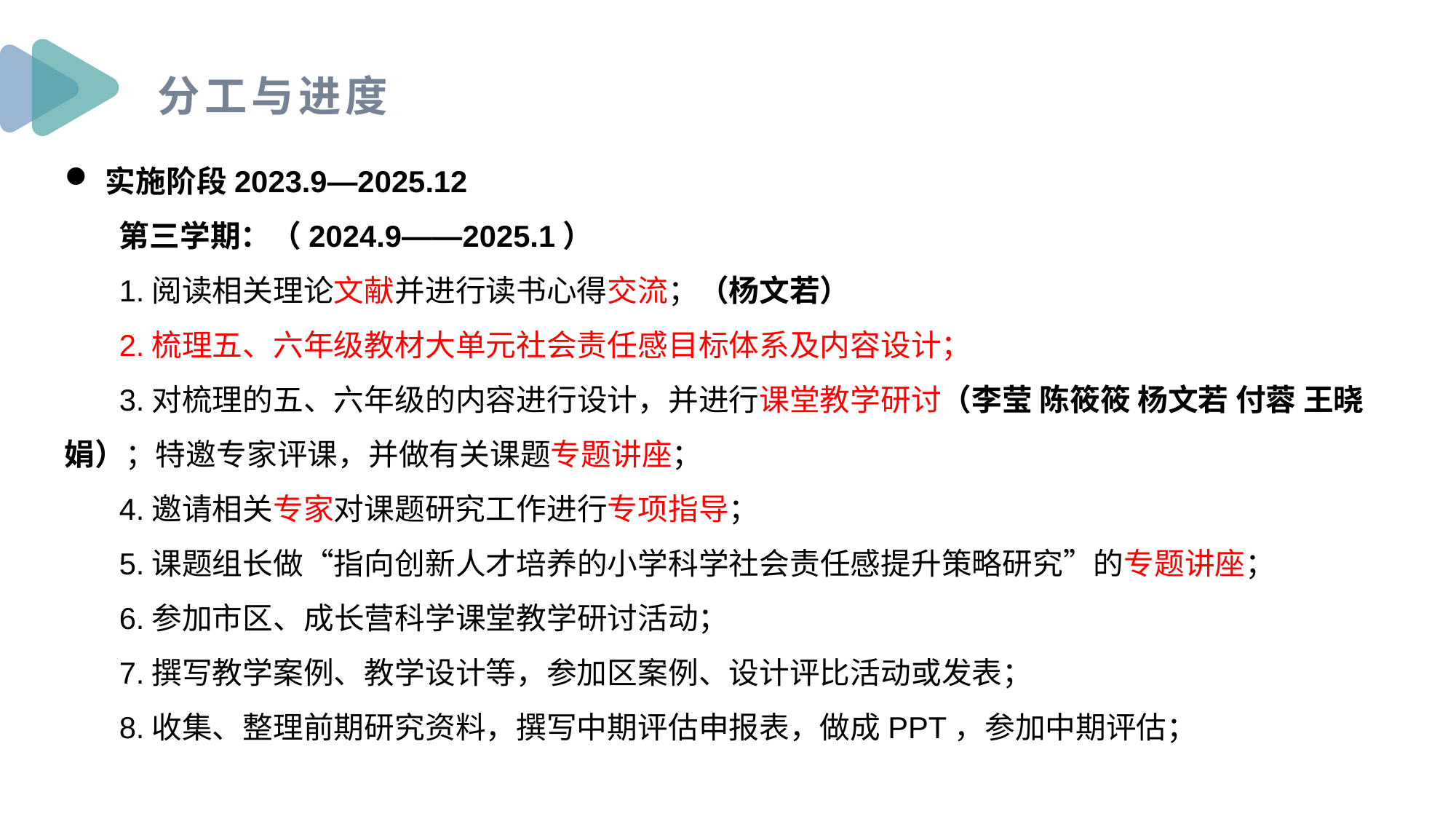

分工与进度
实施阶段2023.9—2025.12
第三学期：（2024.9——2025.1）
1.阅读相关理论文献并进行读书心得交流；（杨文若）
2.梳理五、六年级教材大单元社会责任感目标体系及内容设计；
3.对梳理的五、六年级的内容进行设计，并进行课堂教学研讨（李莹 陈筱筱 杨文若 付蓉 王晓娟）；特邀专家评课，并做有关课题专题讲座；
4.邀请相关专家对课题研究工作进行专项指导；
5.课题组长做“指向创新人才培养的小学科学社会责任感提升策略研究”的专题讲座；
6.参加市区、成长营科学课堂教学研讨活动；
7.撰写教学案例、教学设计等，参加区案例、设计评比活动或发表；
8.收集、整理前期研究资料，撰写中期评估申报表，做成PPT，参加中期评估；